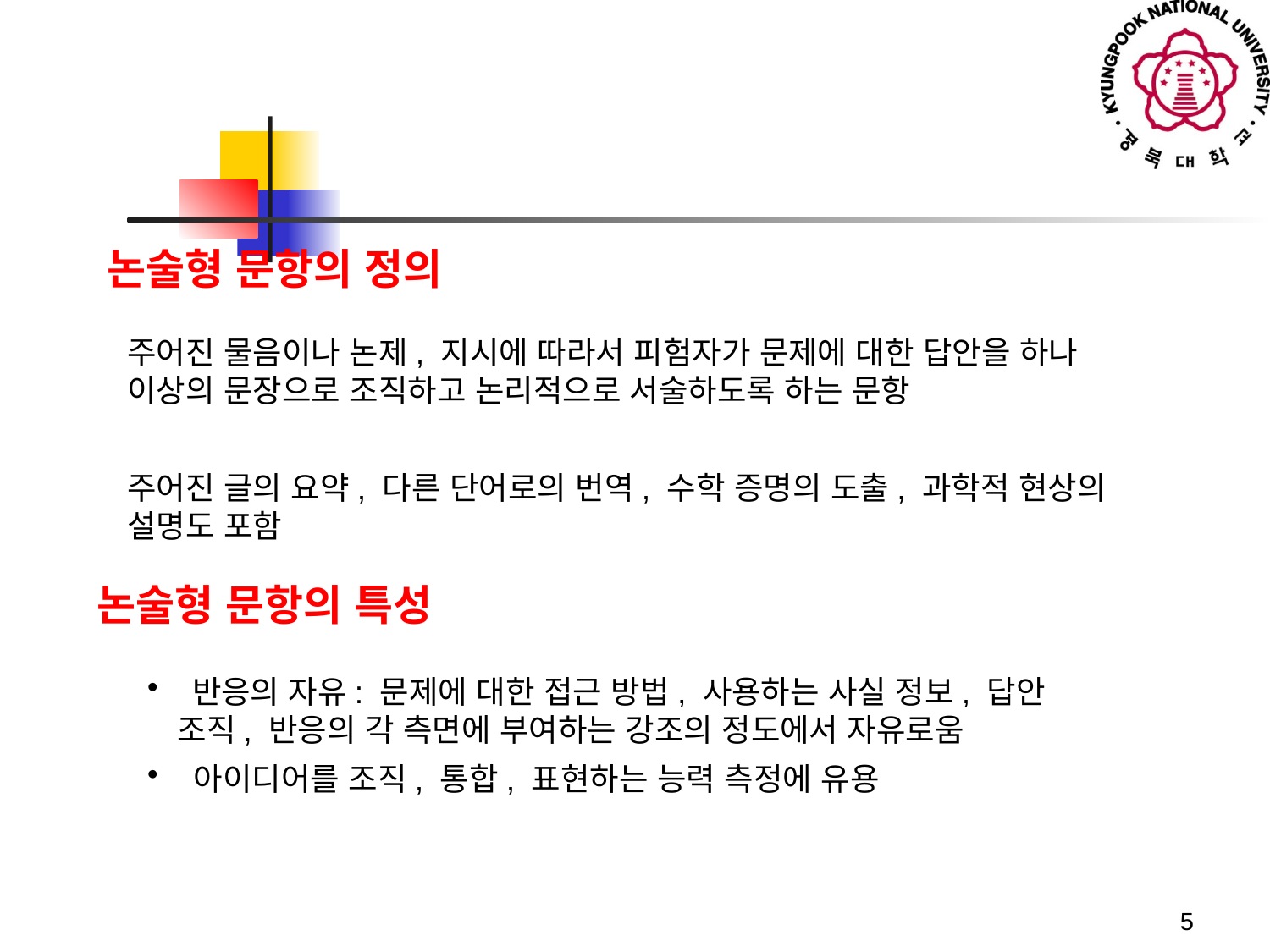

논술형 문항의 정의
주어진 물음이나 논제, 지시에 따라서 피험자가 문제에 대한 답안을 하나 이상의 문장으로 조직하고 논리적으로 서술하도록 하는 문항

주어진 글의 요약, 다른 단어로의 번역, 수학 증명의 도출, 과학적 현상의 설명도 포함
논술형 문항의 특성
 반응의 자유: 문제에 대한 접근 방법, 사용하는 사실 정보, 답안 조직, 반응의 각 측면에 부여하는 강조의 정도에서 자유로움
 아이디어를 조직, 통합, 표현하는 능력 측정에 유용
5